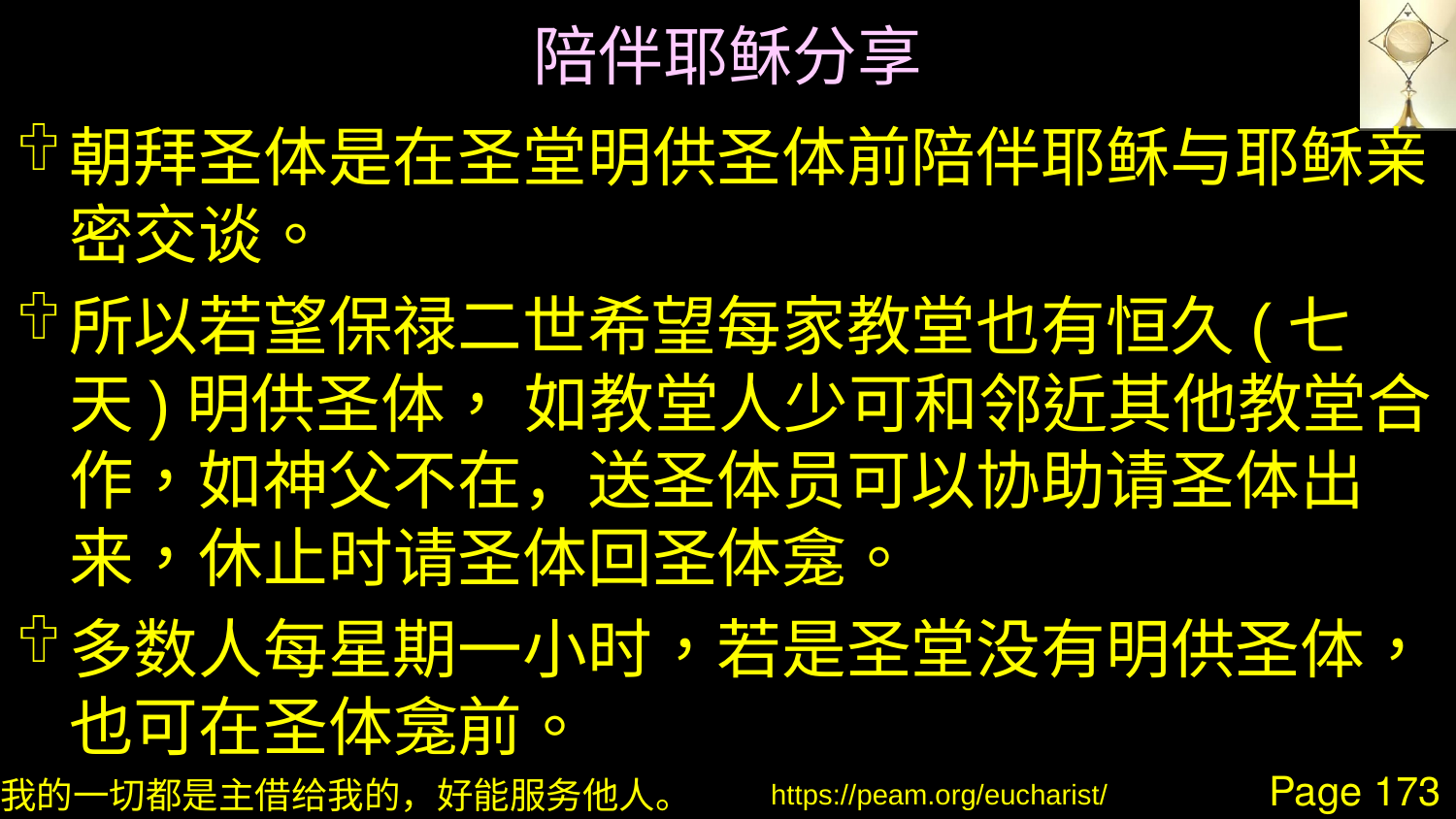

# 陪伴耶稣分享
朝拜圣体是在圣堂明供圣体前陪伴耶稣与耶稣亲密交谈。
所以若望保禄二世希望每家教堂也有恒久(七天)明供圣体， 如教堂人少可和邻近其他教堂合作，如神父不在，送圣体员可以协助请圣体出来，休止时请圣体回圣体龛。
多数人每星期一小时，若是圣堂没有明供圣体，也可在圣体龛前。